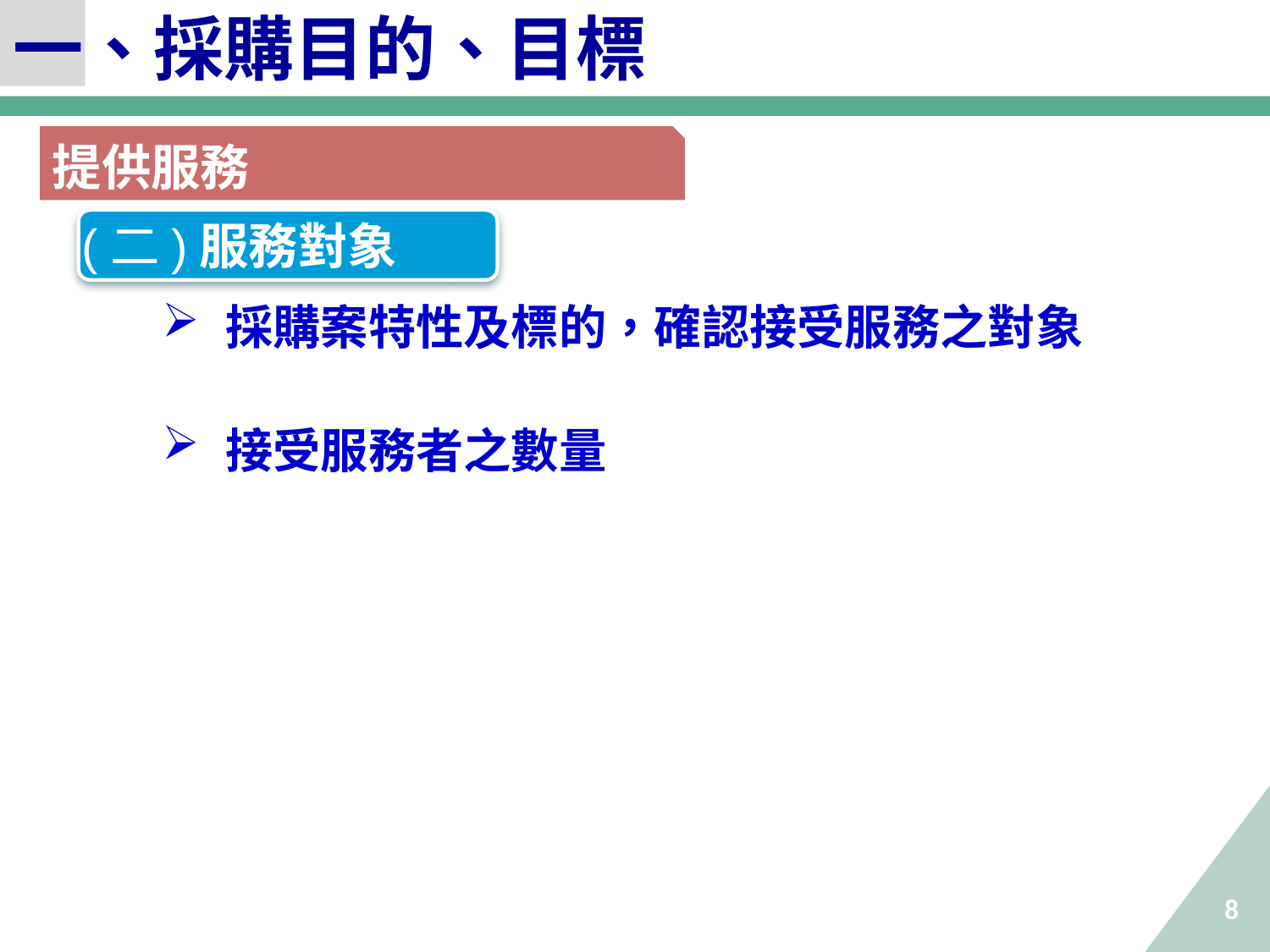

一、採購目的、目標

提供服務
(二)服務對象

採購案特性及標的，確認接受服務之對象

接受服務者之數量

8